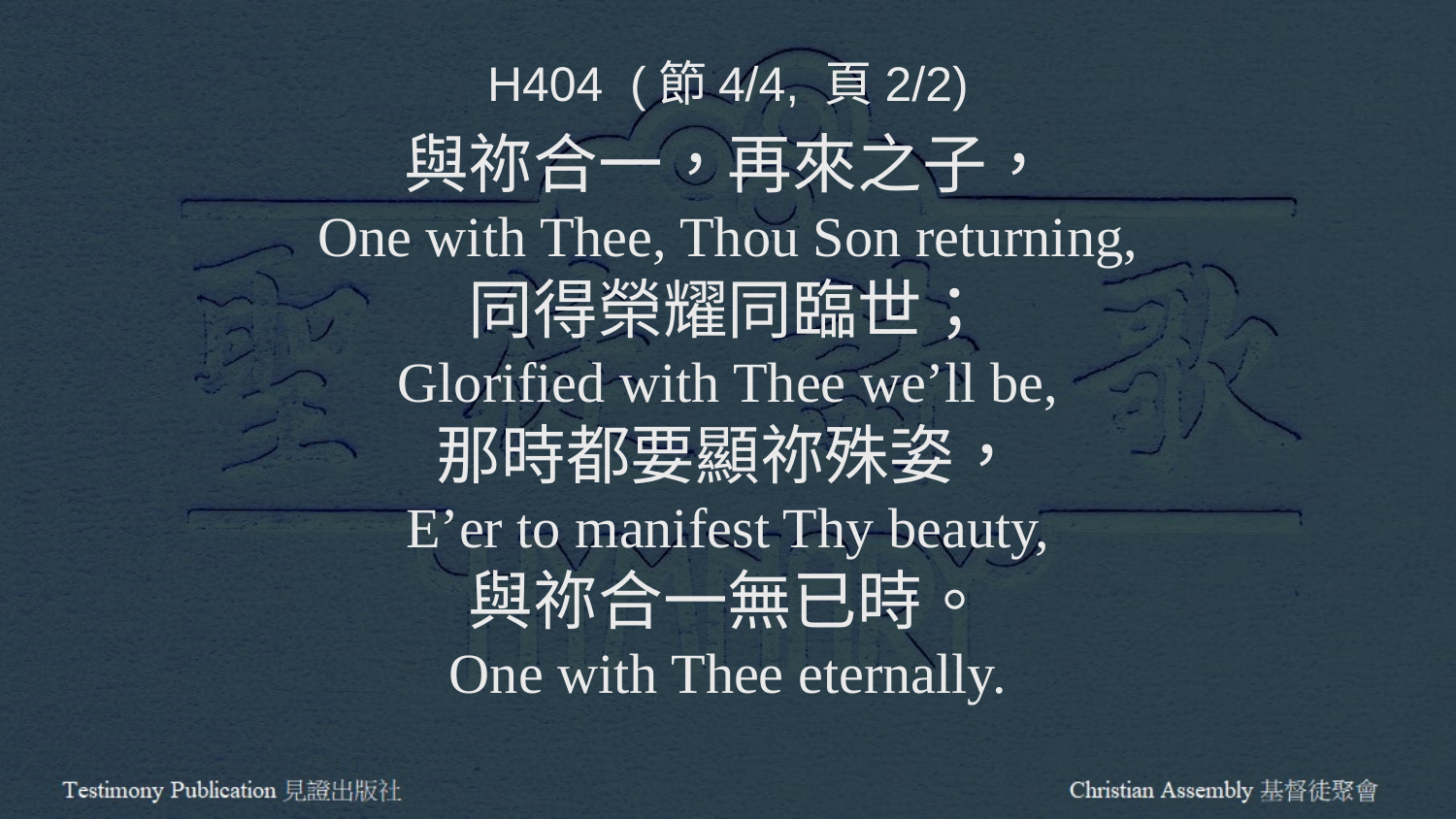

H404  (節4/4, 頁2/2)
與祢合一，再來之子，
One with Thee, Thou Son returning,
同得榮耀同臨世；
Glorified with Thee we’ll be,
那時都要顯祢殊姿，
E’er to manifest Thy beauty,
與祢合一無已時。
One with Thee eternally.